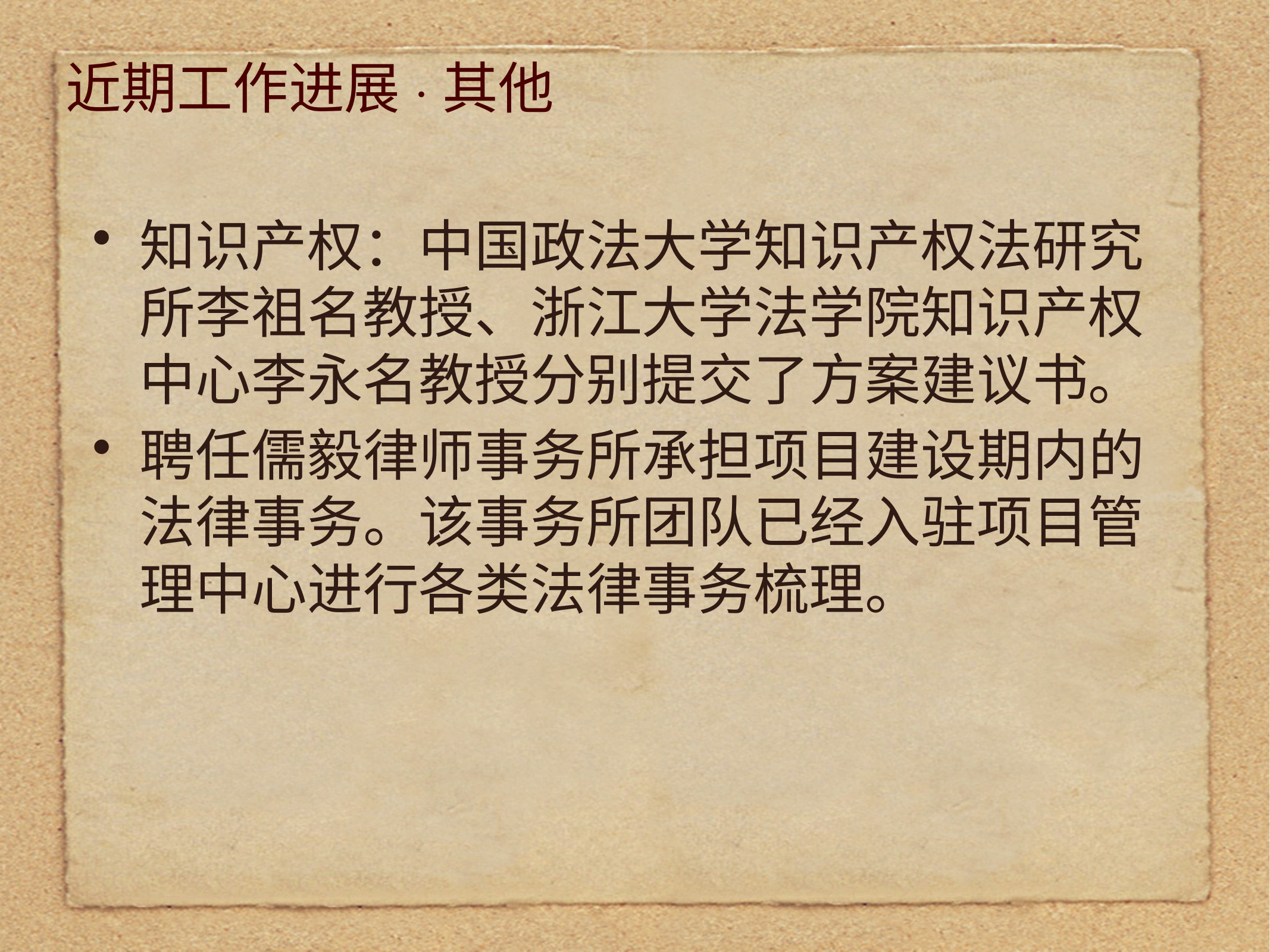

近期工作进展·其他
知识产权：中国政法大学知识产权法研究所李祖名教授、浙江大学法学院知识产权中心李永名教授分别提交了方案建议书。
聘任儒毅律师事务所承担项目建设期内的法律事务。该事务所团队已经入驻项目管理中心进行各类法律事务梳理。